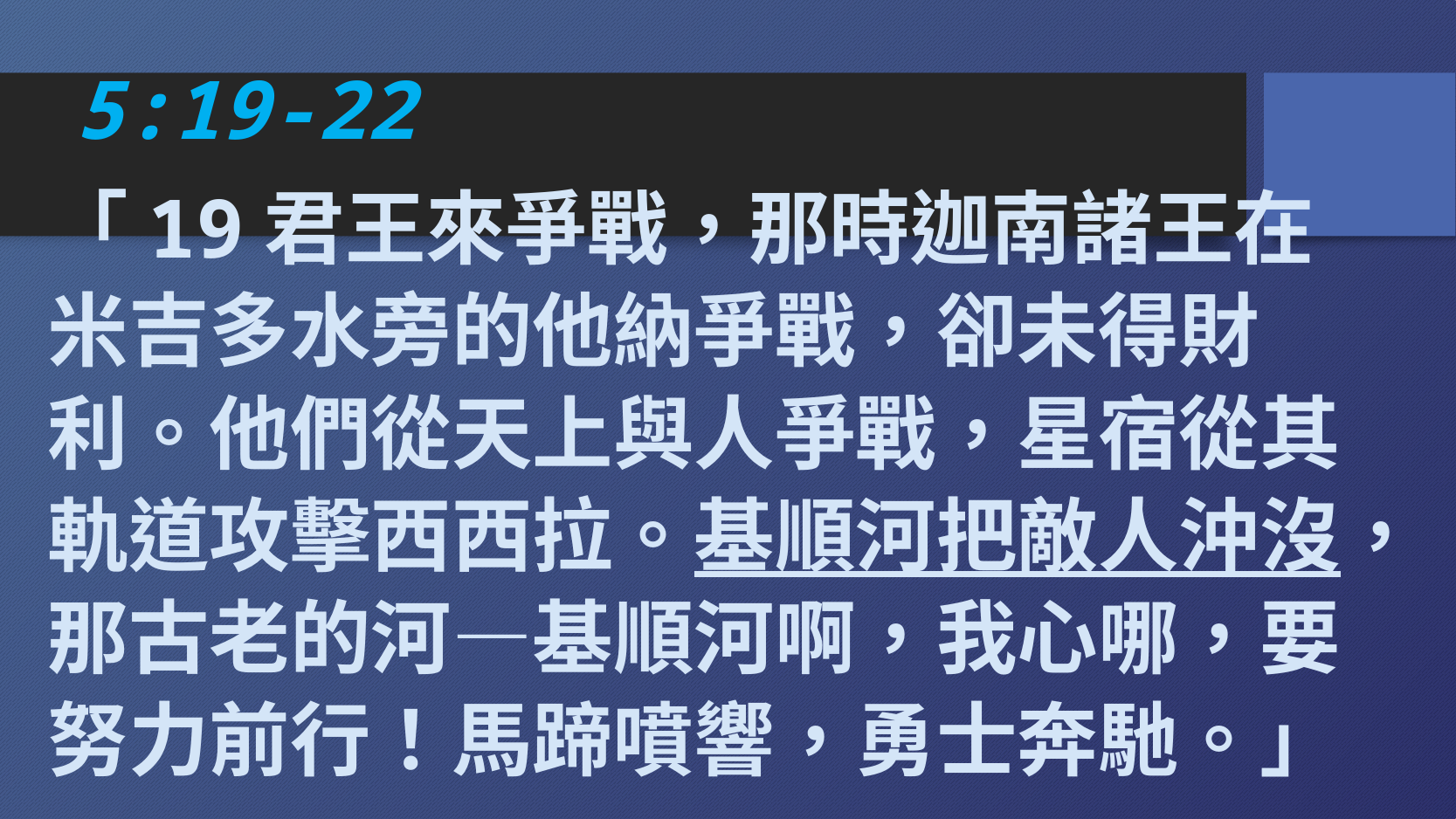

# 5:19-22
「19君王來爭戰，那時迦南諸王在
米吉多水旁的他納爭戰，卻未得財
利。他們從天上與人爭戰，星宿從其
軌道攻擊西西拉。基順河把敵人沖沒，
那古老的河—基順河啊，我心哪，要
努力前行！馬蹄噴響，勇士奔馳。」